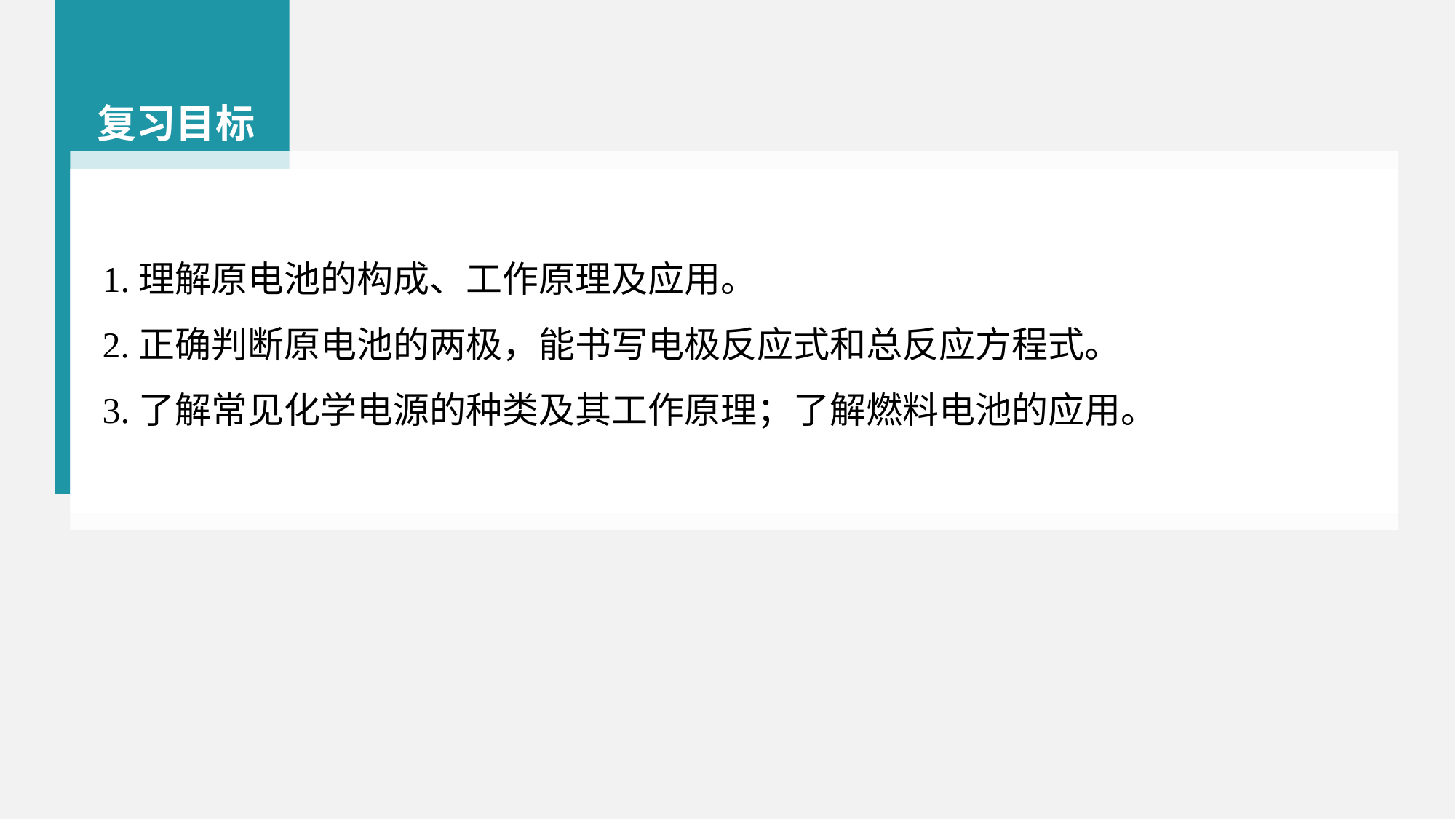

复习目标

1.理解原电池的构成、工作原理及应用。
2.正确判断原电池的两极，能书写电极反应式和总反应方程式。
3.了解常见化学电源的种类及其工作原理；了解燃料电池的应用。